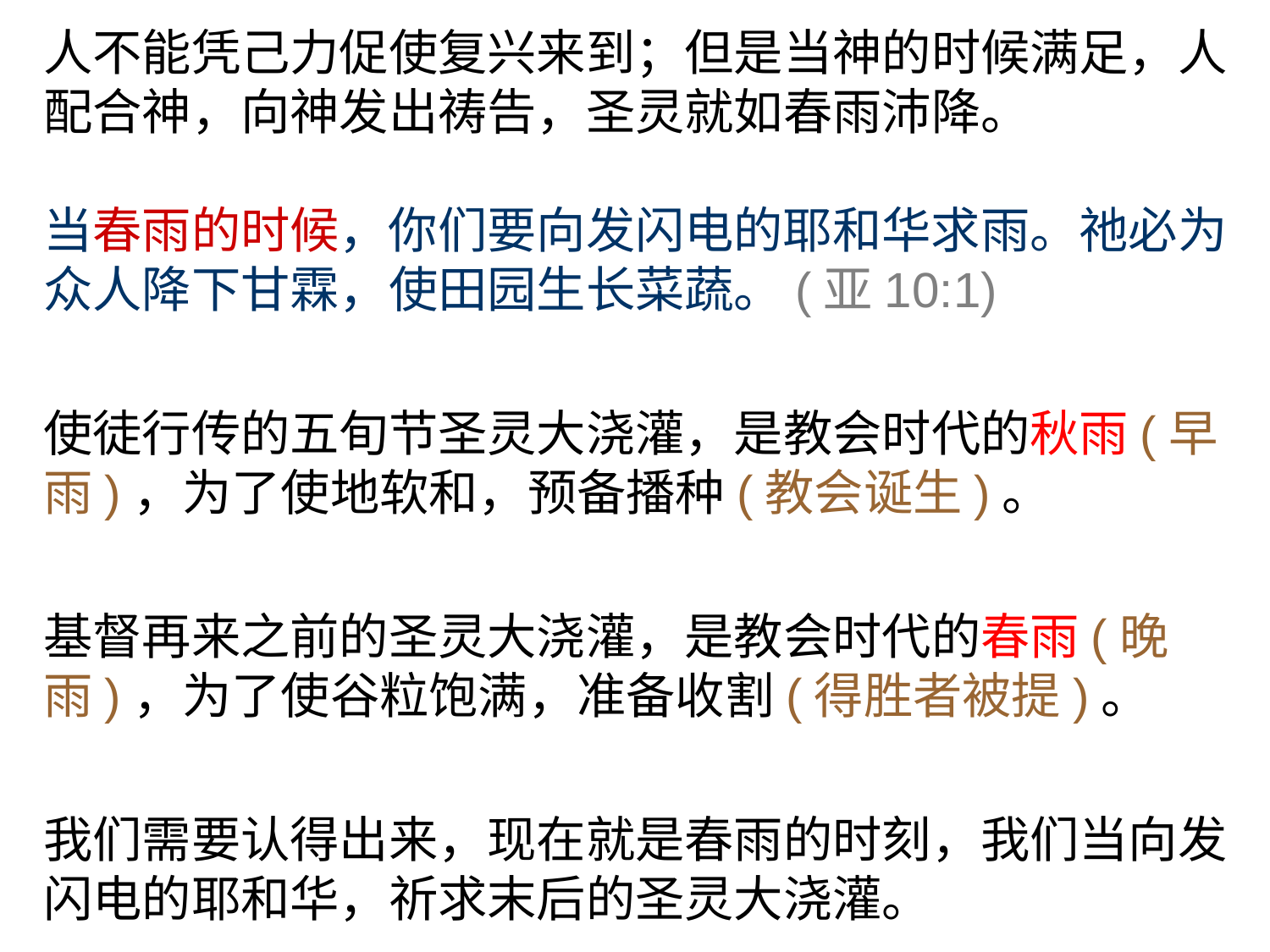

人不能凭己力促使复兴来到；但是当神的时候满足，人配合神，向神发出祷告，圣灵就如春雨沛降。

当春雨的时候，你们要向发闪电的耶和华求雨。祂必为众人降下甘霖，使田园生长菜蔬。(亚10:1)

使徒行传的五旬节圣灵大浇灌，是教会时代的秋雨(早雨)，为了使地软和，预备播种(教会诞生)。

基督再来之前的圣灵大浇灌，是教会时代的春雨(晚雨)，为了使谷粒饱满，准备收割(得胜者被提)。

我们需要认得出来，现在就是春雨的时刻，我们当向发闪电的耶和华，祈求末后的圣灵大浇灌。